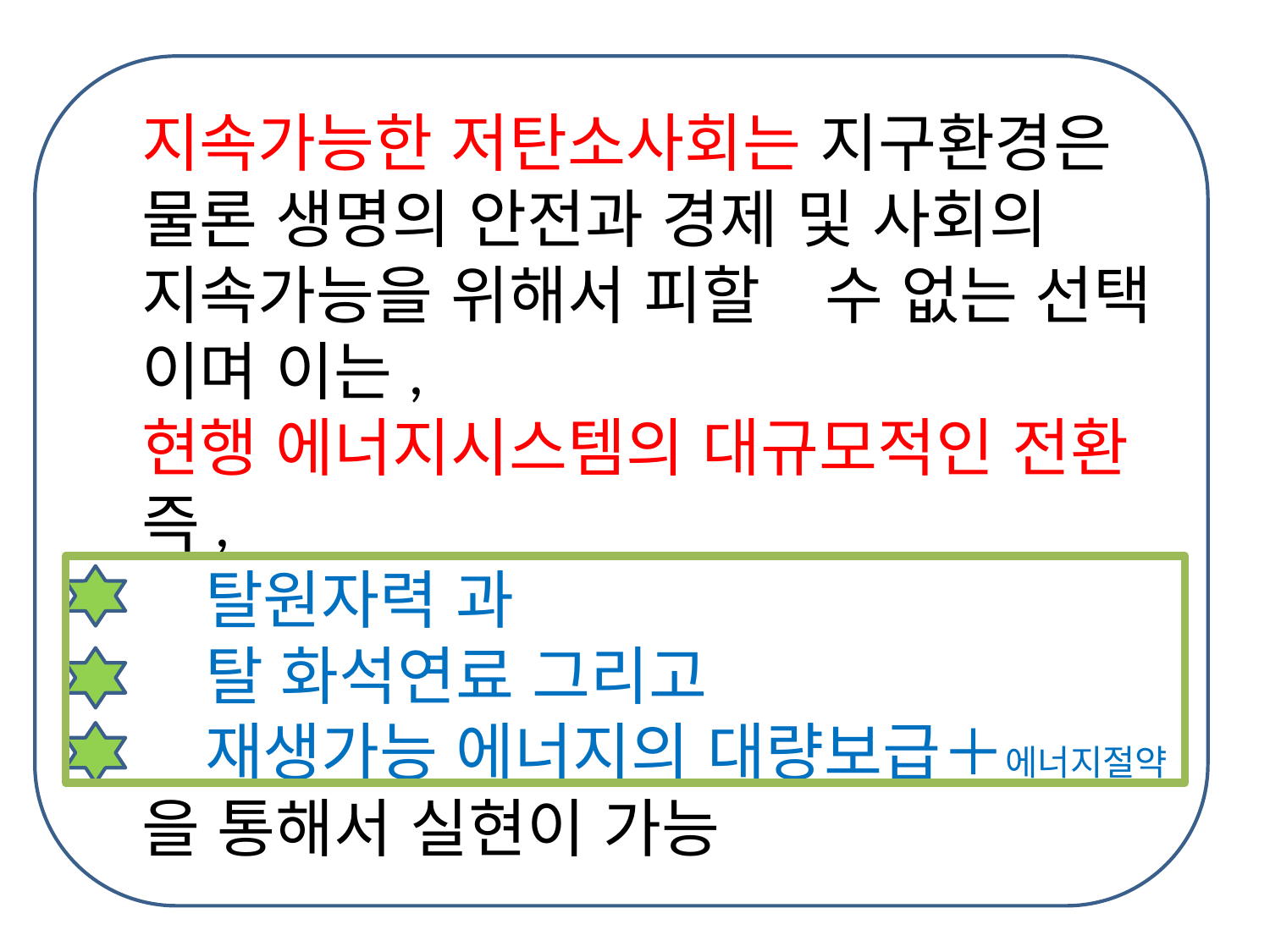

지속가능한 저탄소사회는 지구환경은
물론 생명의 안전과 경제 및 사회의
지속가능을 위해서 피할　수 없는 선택
이며 이는,
현행 에너지시스템의 대규모적인 전환
즉,
　탈원자력 과
　탈 화석연료 그리고
　재생가능 에너지의 대량보급＋에너지절약
을 통해서 실현이 가능